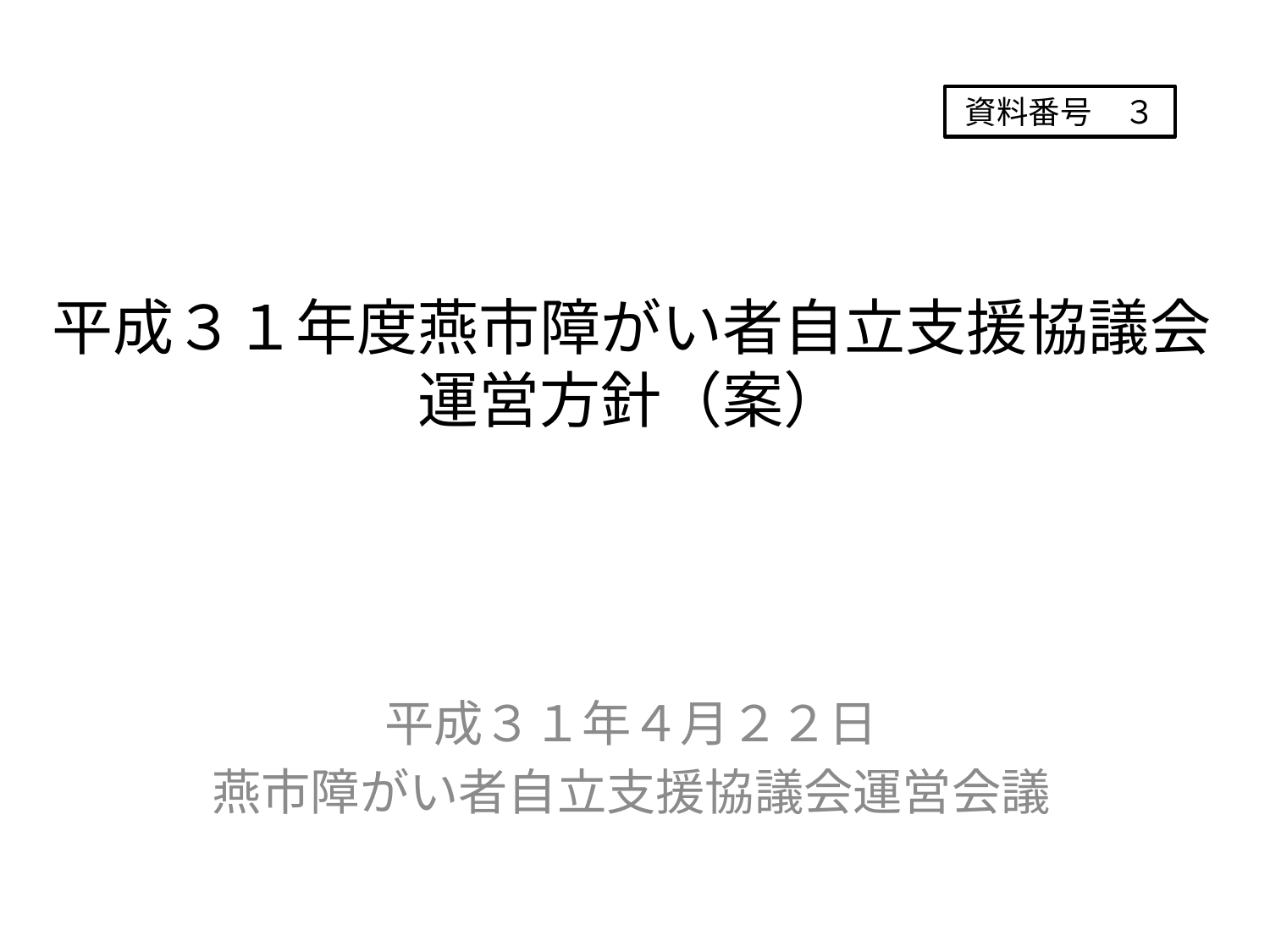

資料番号　３
# 平成３１年度燕市障がい者自立支援協議会 運営方針（案）
平成３１年４月２２日
燕市障がい者自立支援協議会運営会議